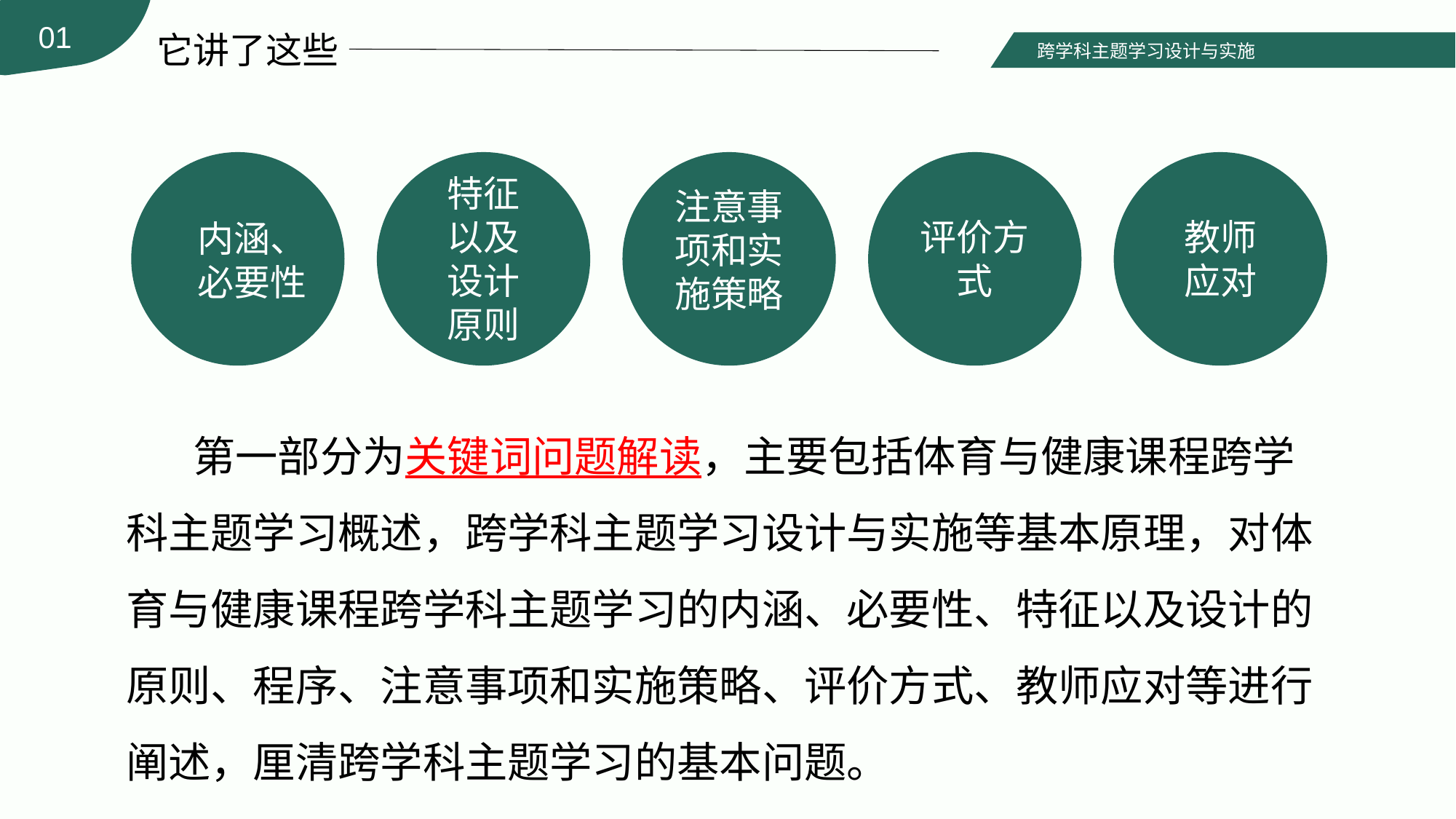

01
它讲了这些

跨学科主题学习设计与实施

内涵、必要性

特征以及设计原则

注意事项和实施策略

评价方式

教师应对
      第一部分为关键词问题解读，主要包括体育与健康课程跨学科主题学习概述，跨学科主题学习设计与实施等基本原理，对体育与健康课程跨学科主题学习的内涵、必要性、特征以及设计的原则、程序、注意事项和实施策略、评价方式、教师应对等进行阐述，厘清跨学科主题学习的基本问题。